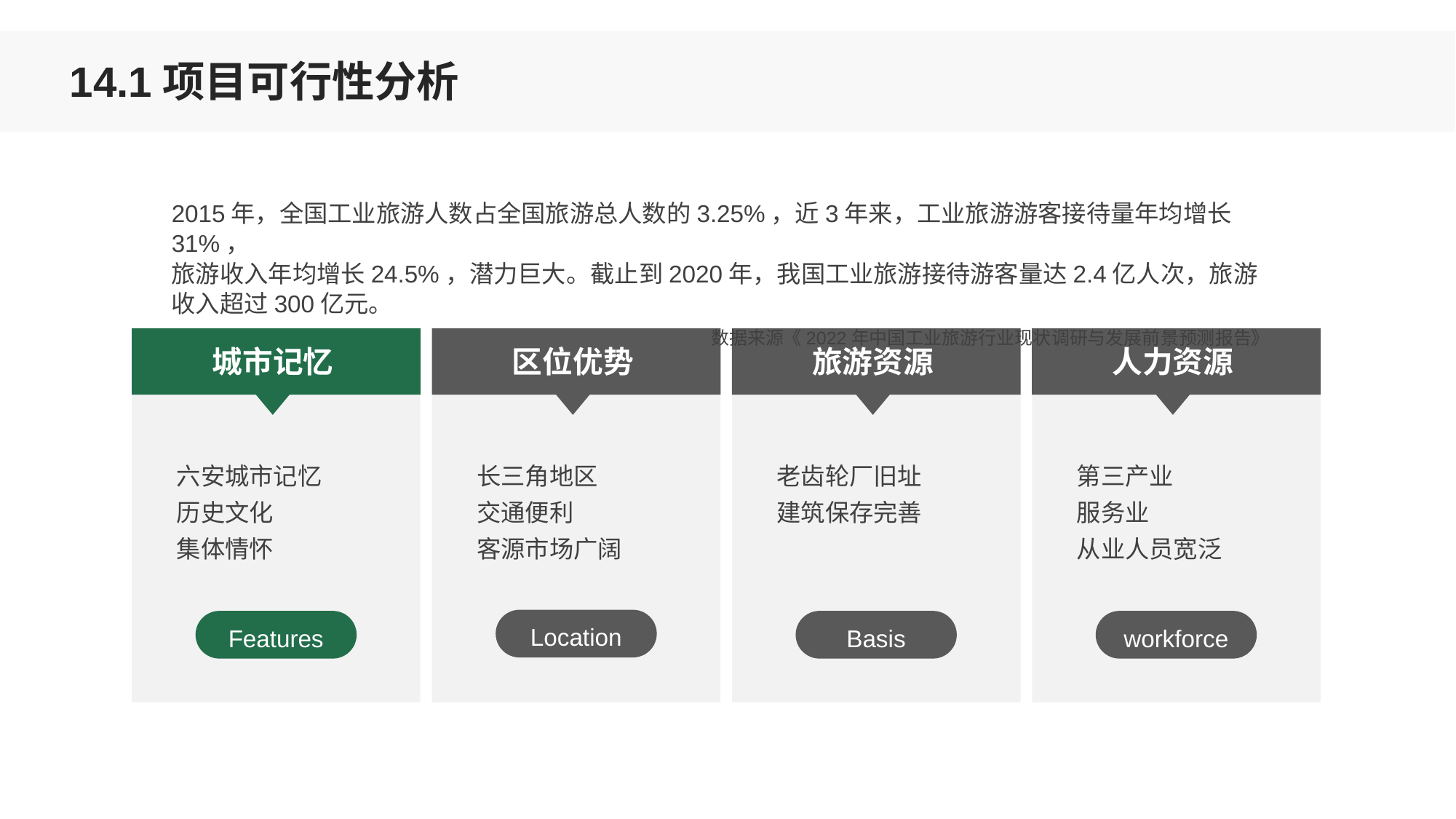

14.1项目可行性分析
2015年，全国工业旅游人数占全国旅游总人数的3.25%，近3年来，工业旅游游客接待量年均增长31%，
旅游收入年均增长24.5%，潜力巨大。截止到2020年，我国工业旅游接待游客量达2.4亿人次，旅游收入超过300亿元。
数据来源《2022年中国工业旅游行业现状调研与发展前景预测报告》

城市记忆
区位优势
旅游资源
人力资源
六安城市记忆
历史文化
集体情怀
长三角地区
交通便利
客源市场广阔
老齿轮厂旧址
建筑保存完善
第三产业
服务业
从业人员宽泛
Location
Features
Basis
workforce